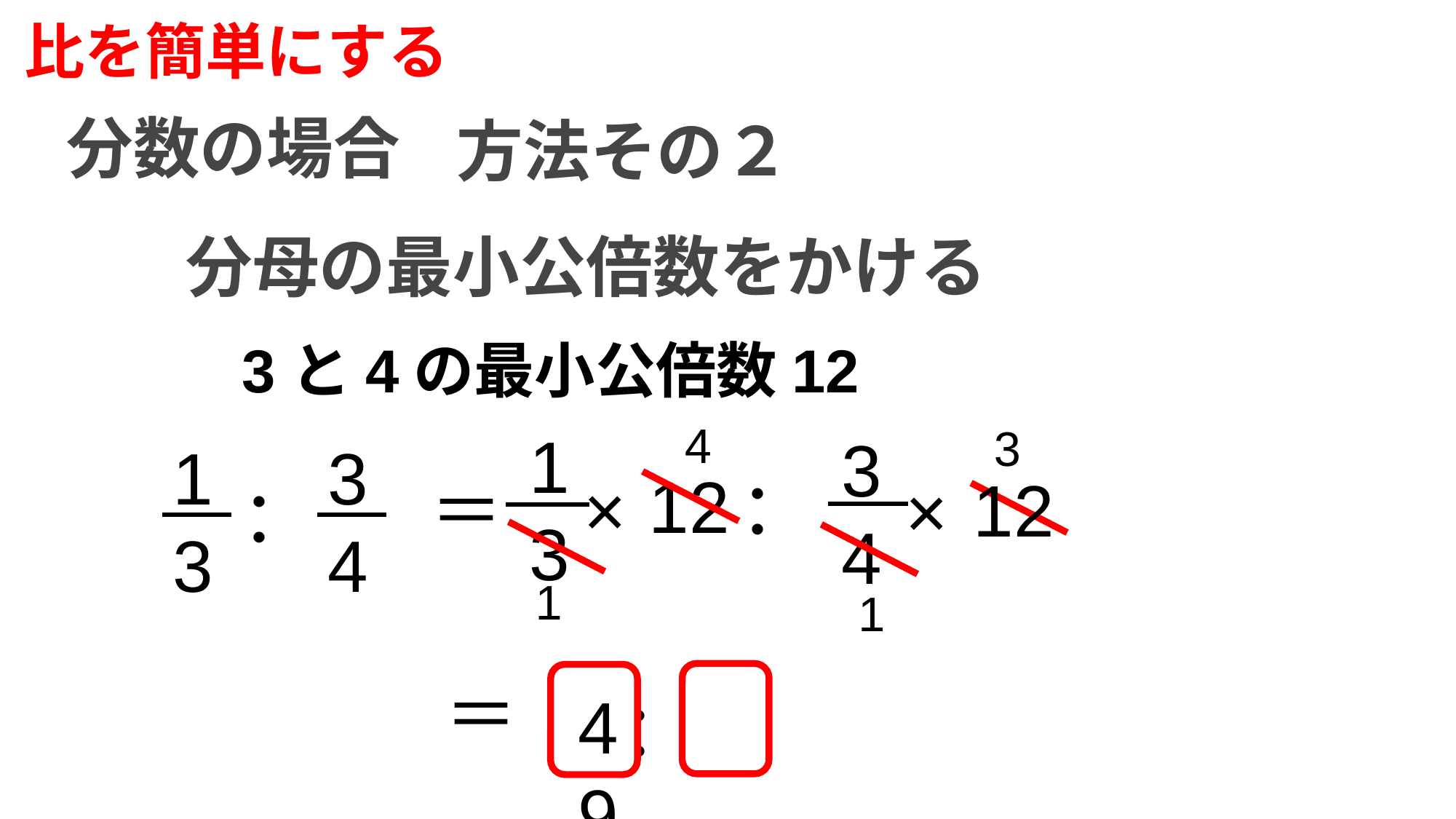

比を簡単にする
分数の場合
方法その２
分母の最小公倍数をかける
3と4の最小公倍数12
4
3
 1
 3
 3
 4
13
34
12
：
12
×
＝
×
：
1
1
＝

4　9
：